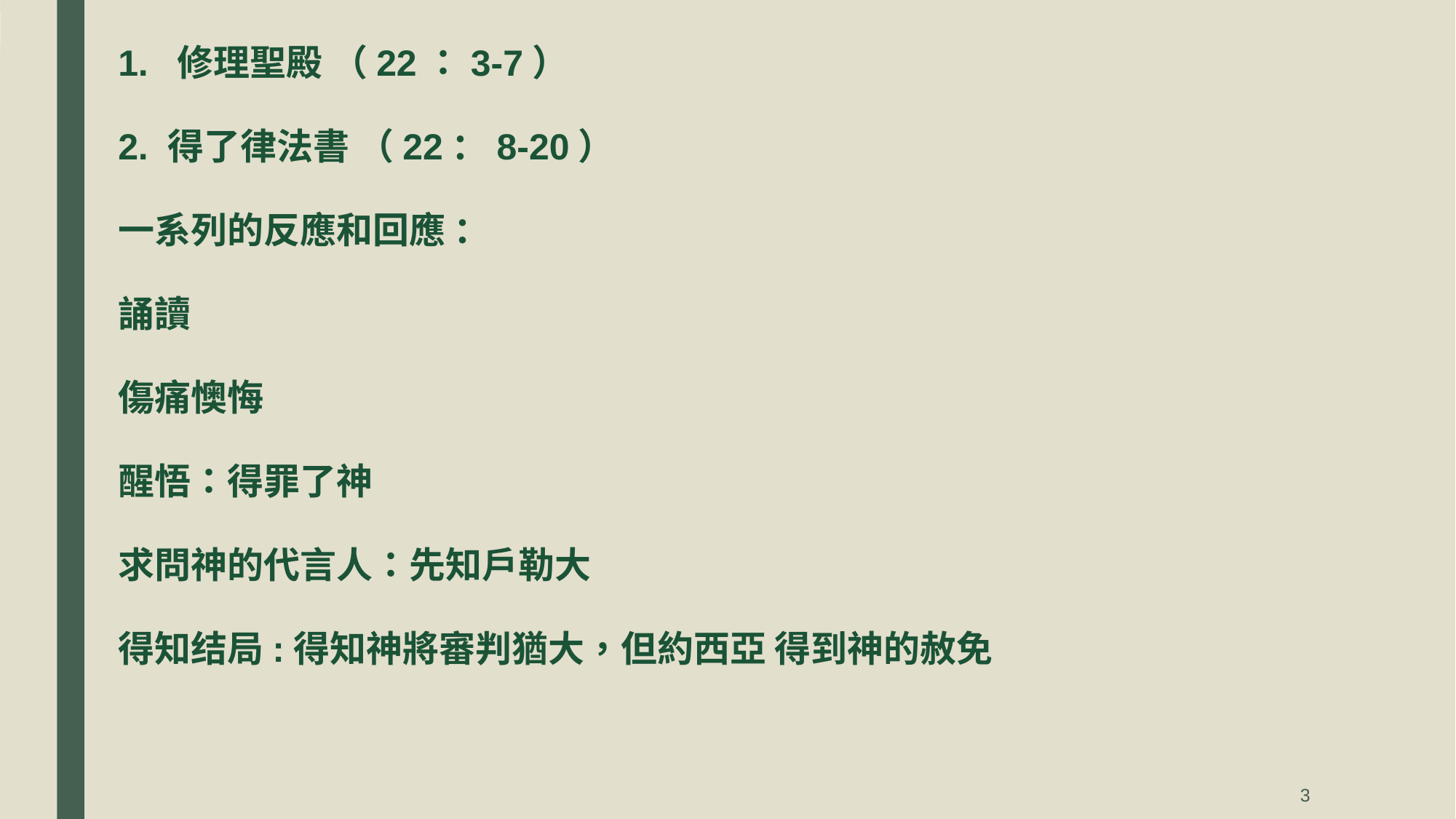

1.  修理聖殿 （22：3-7）
2. 得了律法書 （22：8-20）
一系列的反應和回應 ：
誦讀
傷痛懊悔
醒悟：得罪了神
求問神的代言人：先知戶勒大
得知结局:得知神將審判猶大，但約西亞 得到神的赦免

3